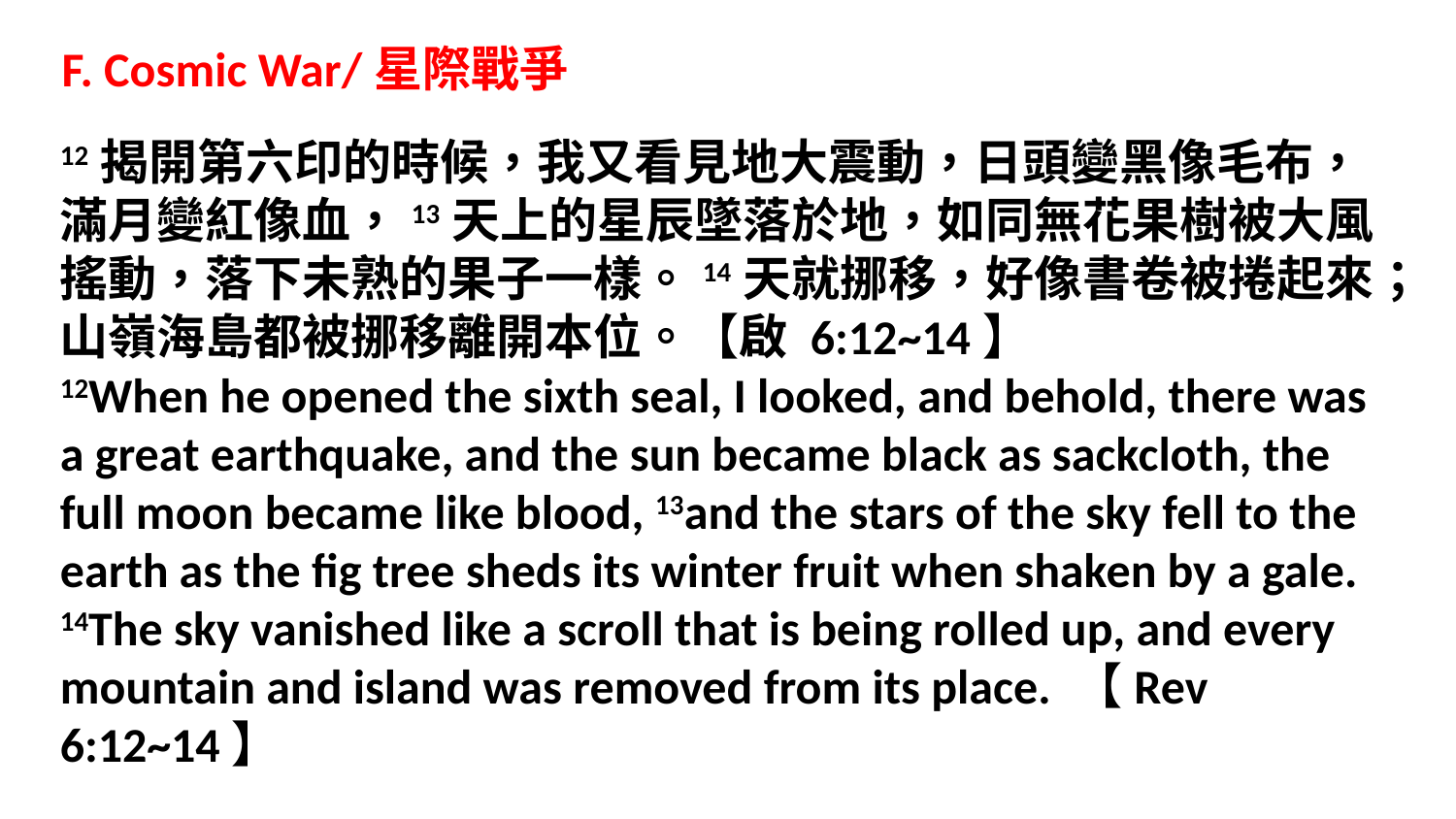

F. Cosmic War/星際戰爭
12揭開第六印的時候，我又看見地大震動，日頭變黑像毛布，滿月變紅像血，13天上的星辰墜落於地，如同無花果樹被大風搖動，落下未熟的果子一樣。14天就挪移，好像書卷被捲起來；山嶺海島都被挪移離開本位。【啟 6:12~14】
12When he opened the sixth seal, I looked, and behold, there was a great earthquake, and the sun became black as sackcloth, the full moon became like blood, 13and the stars of the sky fell to the earth as the fig tree sheds its winter fruit when shaken by a gale. 14The sky vanished like a scroll that is being rolled up, and every mountain and island was removed from its place. 【Rev 6:12~14】